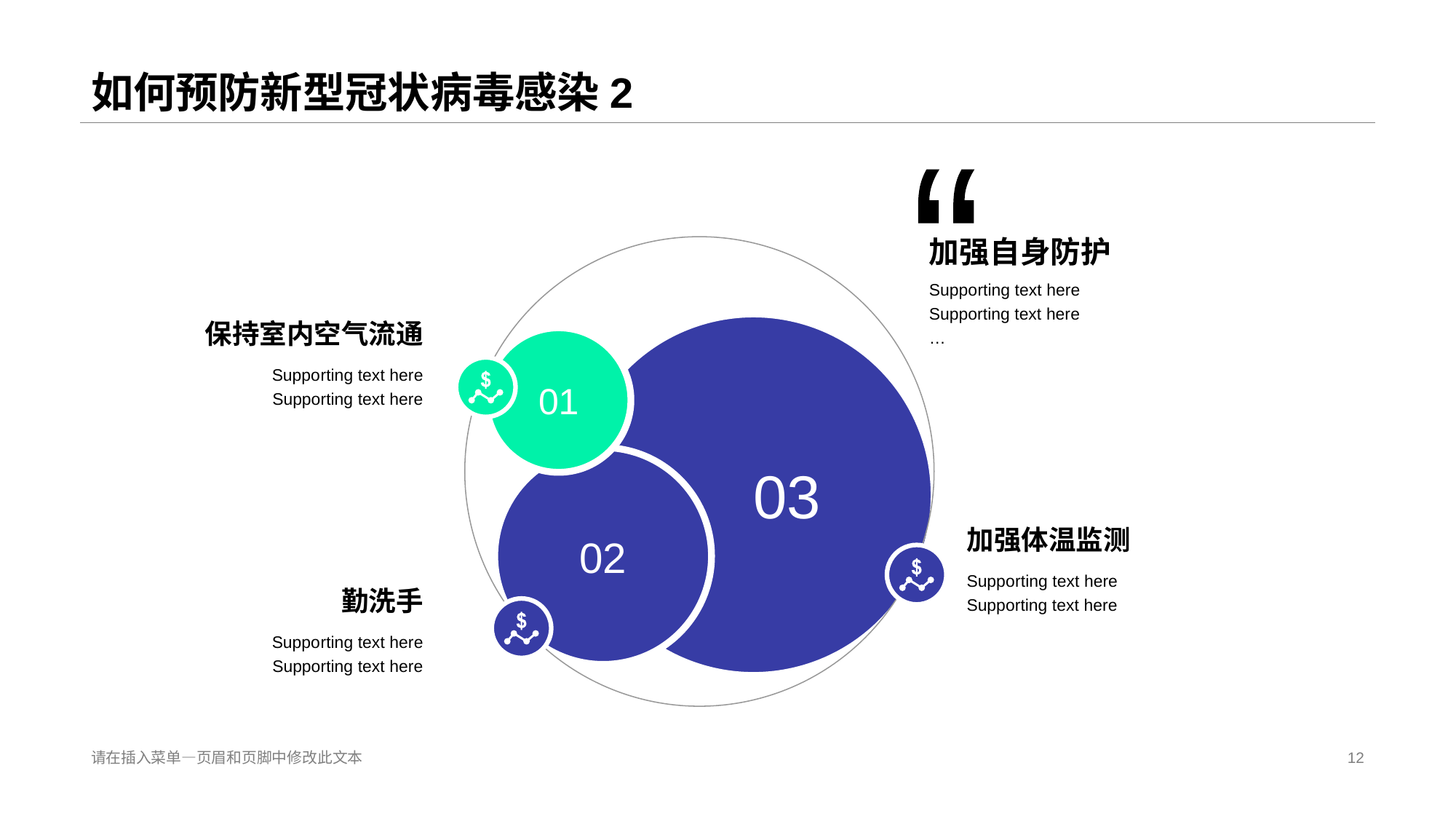

# 如何预防新型冠状病毒感染2
“
加强自身防护

Suppo rting text here
Supporting text here
…
保持室内空气流通
Suppo rting text here
Supporting text here
    03
01

02
加强体温监测
Suppo rting text here
Supporting text here

勤洗手
Suppo rting text here
Supporting text here

请在插入菜单—页眉和页脚中修改此文本
12